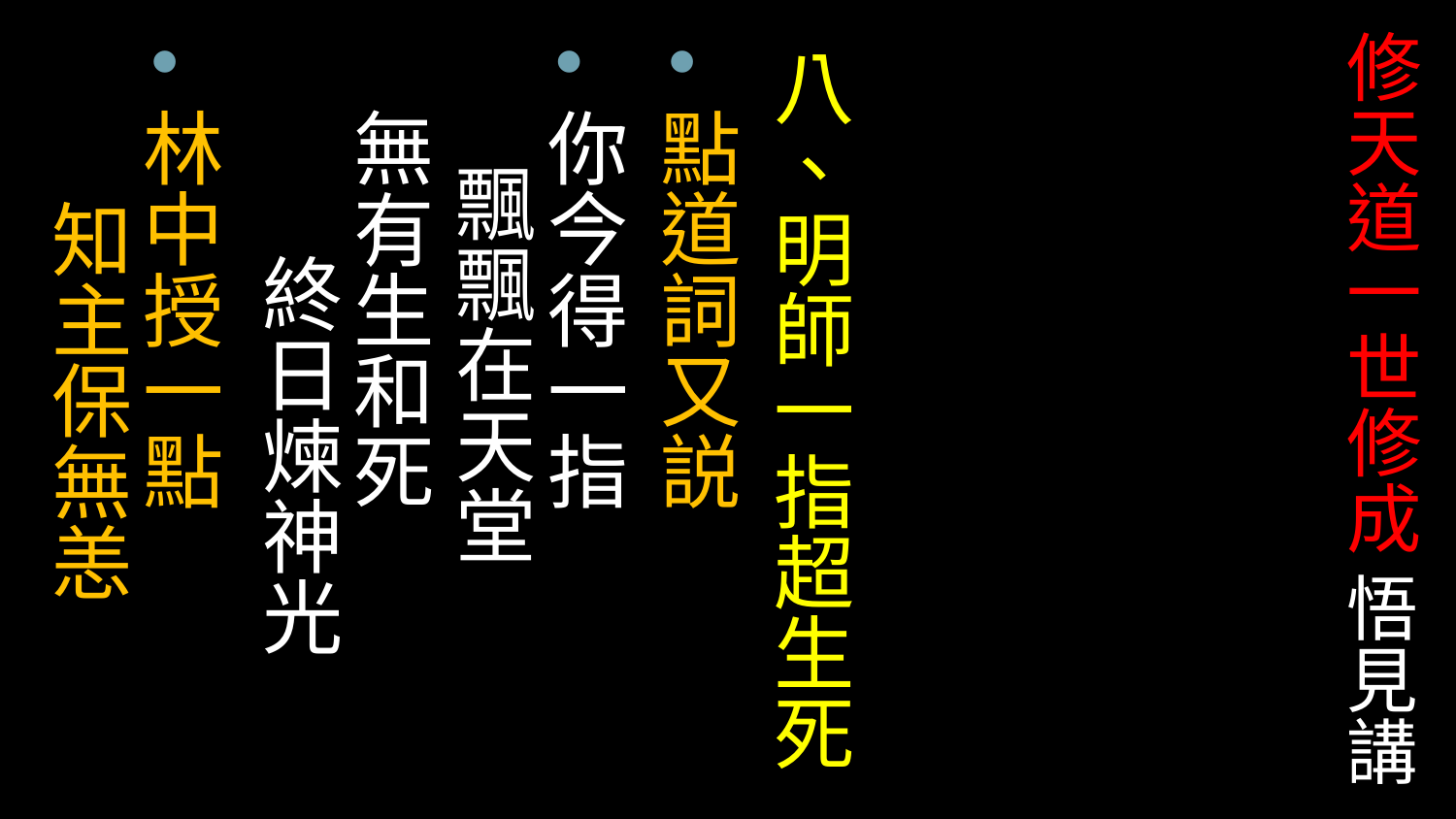

# 修天道一世修成 悟見講
八、明師一指超生死
點道詞又説
你今得一指                  飄飄在天堂 
無有生和死                       終日煉神光
林中授一點                    知主保無恙